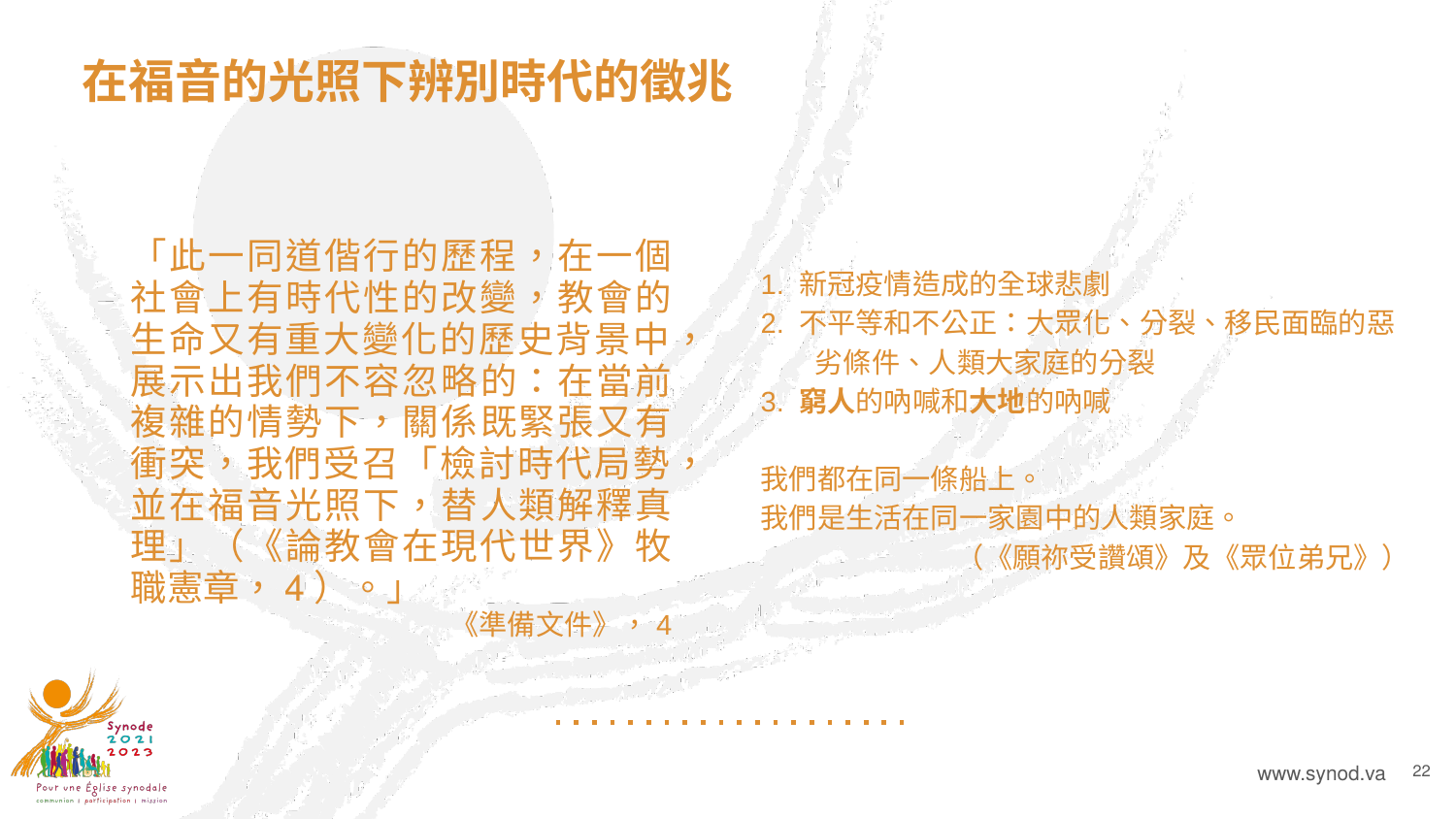

# 在福音的光照下辨別時代的徵兆

「此一同道偕行的歷程，在一個社會上有時代性的改變，教會的生命又有重大變化的歷史背景中，展示出我們不容忽略的：在當前複雜的情勢下，關係既緊張又有衝突，我們受召「檢討時代局勢，並在福音光照下，替人類解釋真理」（《論教會在現代世界》牧職憲章，4）。」
《準備文件》，4
1. 新冠疫情造成的全球悲劇
2. 不平等和不公正：大眾化、分裂、移民面臨的惡劣條件、人類大家庭的分裂
3. 窮人的吶喊和大地的吶喊

我們都在同一條船上。
我們是生活在同一家園中的人類家庭。
（《願祢受讚頌》及《眾位弟兄》）
22